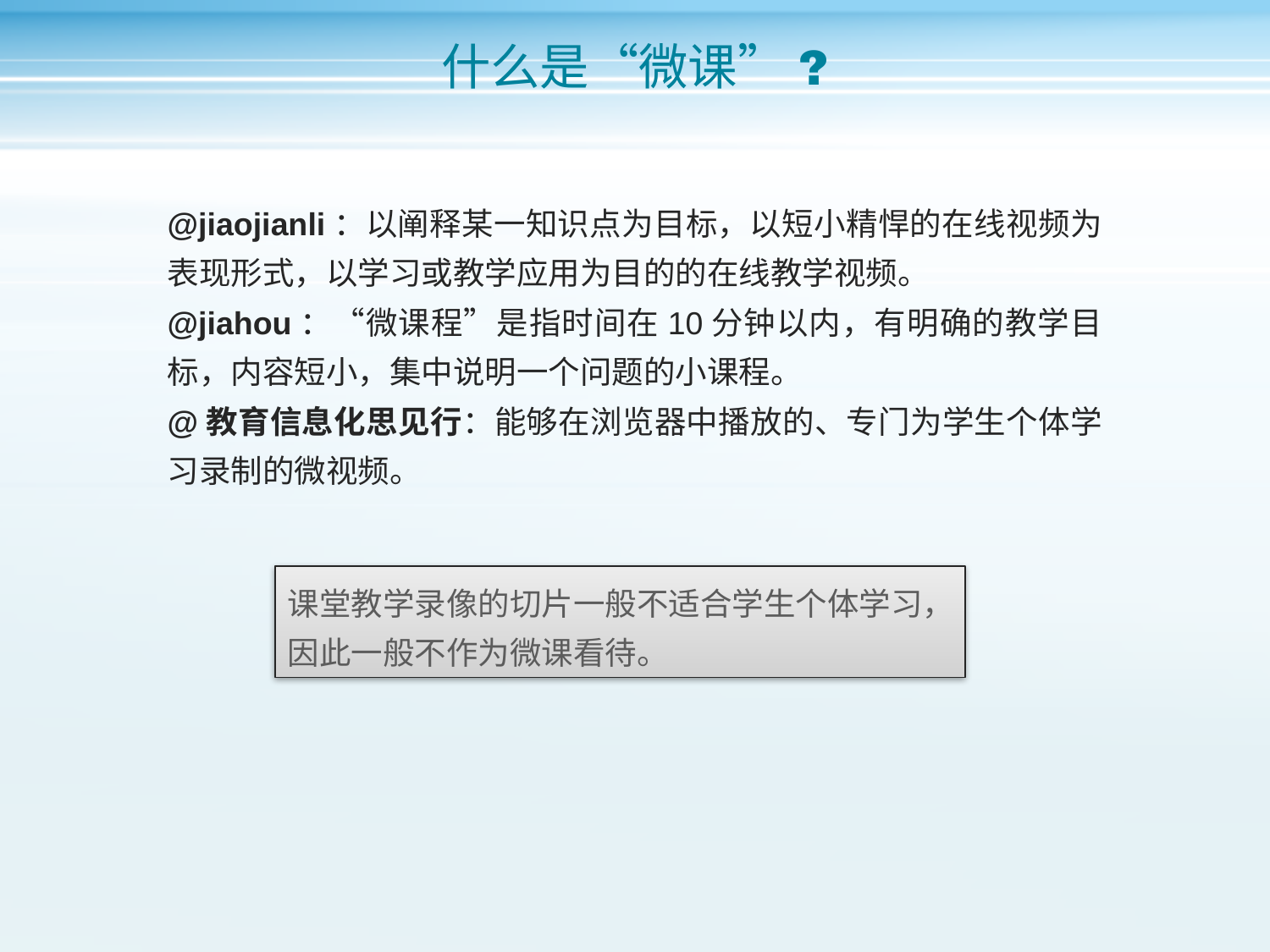

# 什么是“微课”?
@jiaojianli：以阐释某一知识点为目标，以短小精悍的在线视频为表现形式，以学习或教学应用为目的的在线教学视频。
@jiahou：“微课程”是指时间在10分钟以内，有明确的教学目标，内容短小，集中说明一个问题的小课程。
@教育信息化思见行：能够在浏览器中播放的、专门为学生个体学习录制的微视频。
课堂教学录像的切片一般不适合学生个体学习，因此一般不作为微课看待。